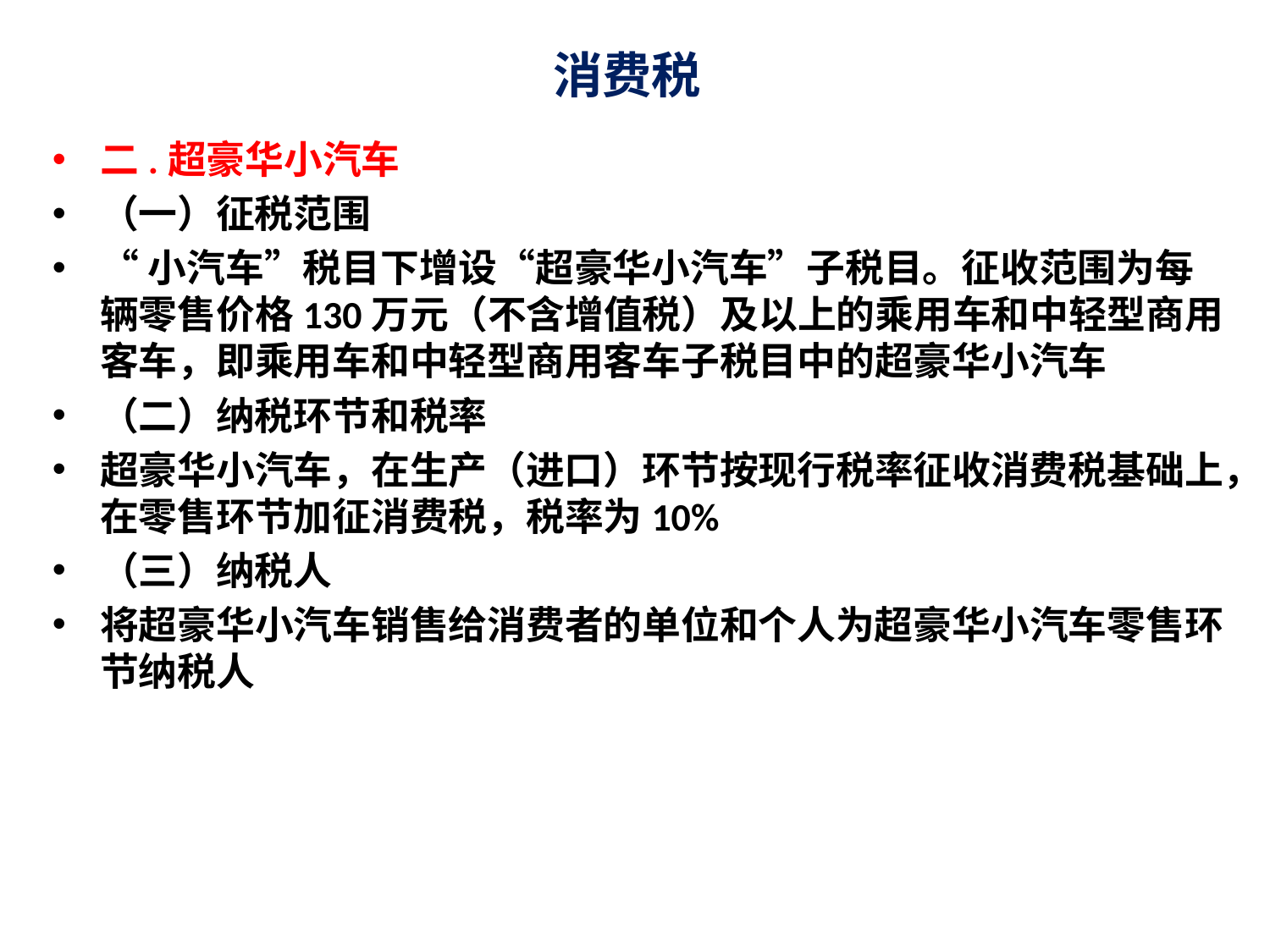

# 消费税
二.超豪华小汽车
（一）征税范围
“小汽车”税目下增设“超豪华小汽车”子税目。征收范围为每辆零售价格130万元（不含增值税）及以上的乘用车和中轻型商用客车，即乘用车和中轻型商用客车子税目中的超豪华小汽车
（二）纳税环节和税率
超豪华小汽车，在生产（进口）环节按现行税率征收消费税基础上，在零售环节加征消费税，税率为10%
（三）纳税人
将超豪华小汽车销售给消费者的单位和个人为超豪华小汽车零售环节纳税人